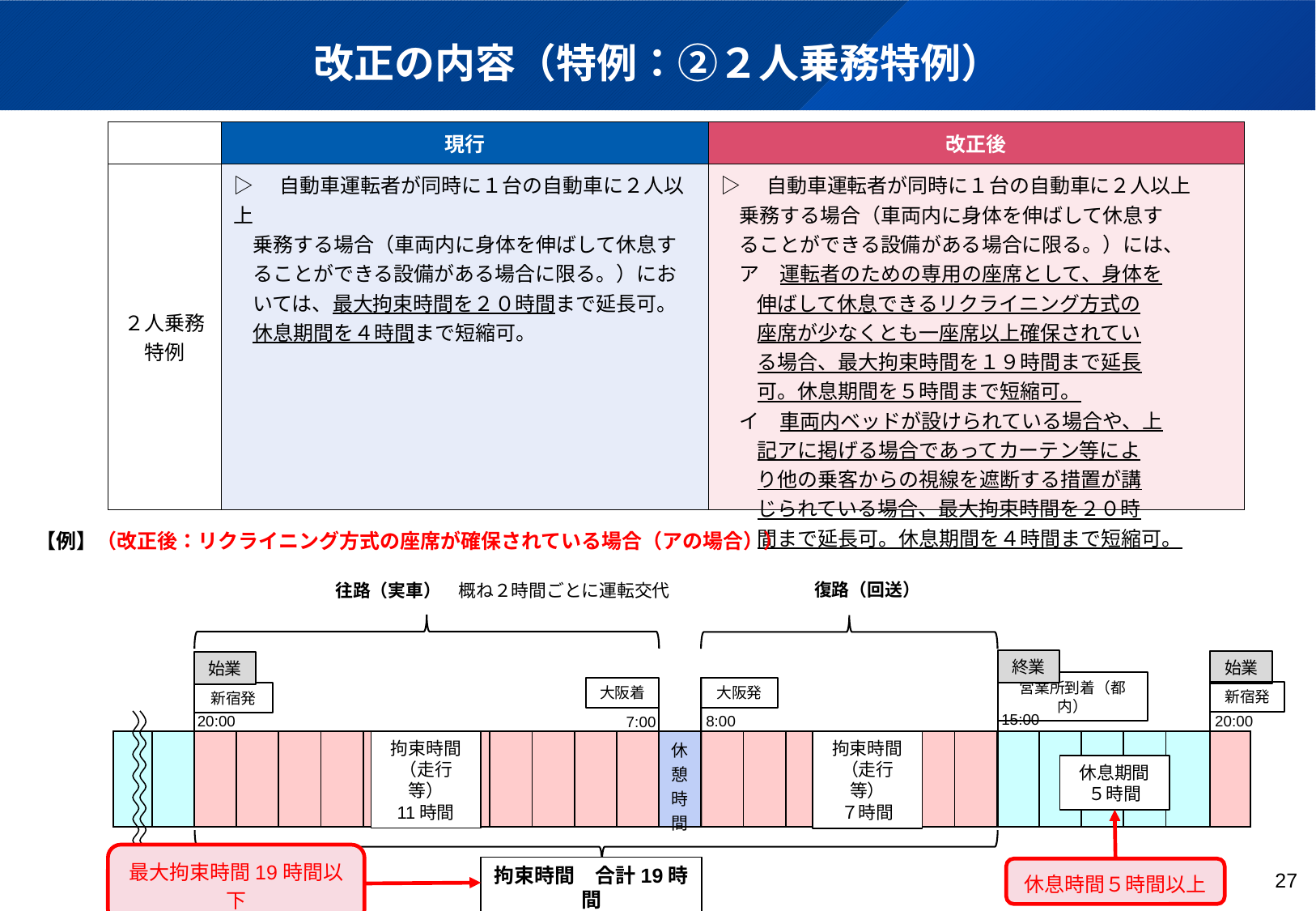

改正の内容（特例：②２人乗務特例）
|  | 現行 | 改正後 |
| --- | --- | --- |
| ２人乗務 特例 | ▷　自動車運転者が同時に１台の自動車に２人以上 乗務する場合（車両内に身体を伸ばして休息す ることができる設備がある場合に限る。）にお いては、最大拘束時間を２０時間まで延長可。 休息期間を４時間まで短縮可。 | ▷　自動車運転者が同時に１台の自動車に２人以上 乗務する場合（車両内に身体を伸ばして休息す ることができる設備がある場合に限る。）には、 ア　運転者のための専用の座席として、身体を 伸ばして休息できるリクライニング方式の 座席が少なくとも一座席以上確保されてい る場合、最大拘束時間を１９時間まで延長 可。休息期間を５時間まで短縮可。 イ　車両内ベッドが設けられている場合や、上 記アに掲げる場合であってカーテン等によ り他の乗客からの視線を遮断する措置が講 じられている場合、最大拘束時間を２０時 間まで延長可。休息期間を４時間まで短縮可。 |

【例】（改正後：リクライニング方式の座席が確保されている場合（アの場合））
復路（回送）
往路（実車）　概ね２時間ごとに運転交代
終業
始業
始業
大阪着
大阪発
営業所到着（都内）
新宿発
新宿発
15:00
20:00
8:00
20:00
7:00
|  |  |  |  |  |  |  |  |  |  |  |  |  | 休憩時間 |  |  |  |  |  |  |  |  |  |  |  |  |  |
| --- | --- | --- | --- | --- | --- | --- | --- | --- | --- | --- | --- | --- | --- | --- | --- | --- | --- | --- | --- | --- | --- | --- | --- | --- | --- | --- |
拘束時間（走行等）
11時間
拘束時間（走行等）
７時間
休息期間
５時間

休息時間５時間以上
最大拘束時間19時間以下
27
拘束時間　合計19時間